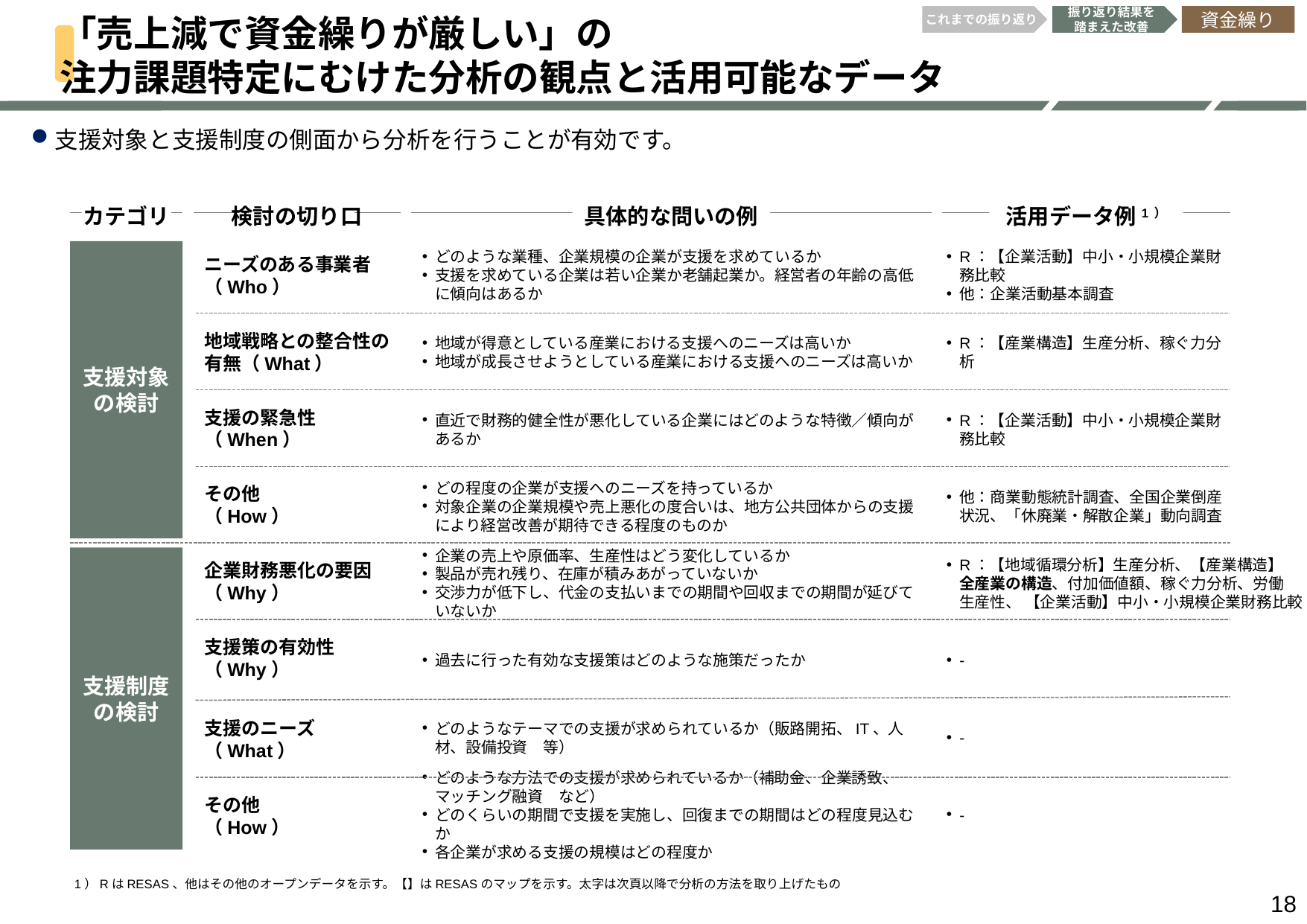

「売上減で資金繰りが厳しい」の
注力課題特定にむけた分析の観点と活用可能なデータ
これまでの振り返り
振り返り結果を
踏まえた改善
資金繰り
支援対象と支援制度の側面から分析を行うことが有効です。
カテゴリ
検討の切り口
具体的な問いの例
活用データ例1）
ニーズのある事業者
（Who）
その他
（How）
どのような業種、企業規模の企業が支援を求めているか
支援を求めている企業は若い企業か老舗起業か。経営者の年齢の高低に傾向はあるか
R：【企業活動】中小・小規模企業財務比較
他：企業活動基本調査
支援対象
の検討
地域戦略との整合性の
有無（What）
地域が得意としている産業における支援へのニーズは高いか
地域が成長させようとしている産業における支援へのニーズは高いか
R：【産業構造】生産分析、稼ぐ力分析
支援の緊急性
（When）
直近で財務的健全性が悪化している企業にはどのような特徴／傾向があるか
R：【企業活動】中小・小規模企業財務比較
どの程度の企業が支援へのニーズを持っているか
対象企業の企業規模や売上悪化の度合いは、地方公共団体からの支援により経営改善が期待できる程度のものか
他：商業動態統計調査、全国企業倒産状況、「休廃業・解散企業」動向調査
支援制度
の検討
企業財務悪化の要因
（Why）
その他
（How）
企業の売上や原価率、生産性はどう変化しているか
製品が売れ残り、在庫が積みあがっていないか
交渉力が低下し、代金の支払いまでの期間や回収までの期間が延びていないか
R：【地域循環分析】生産分析、【産業構造】
全産業の構造、付加価値額、稼ぐ力分析、労働
生産性、 【企業活動】中小・小規模企業財務比較
支援策の有効性
（Why）
過去に行った有効な支援策はどのような施策だったか
-
どのようなテーマでの支援が求められているか（販路開拓、IT、人材、設備投資　等）
-
支援のニーズ
（What）
どのような方法での支援が求められているか（補助金、企業誘致、マッチング融資　など）
どのくらいの期間で支援を実施し、回復までの期間はどの程度見込むか
各企業が求める支援の規模はどの程度か
-
1）RはRESAS、他はその他のオープンデータを示す。【】はRESASのマップを示す。太字は次頁以降で分析の方法を取り上げたもの
18